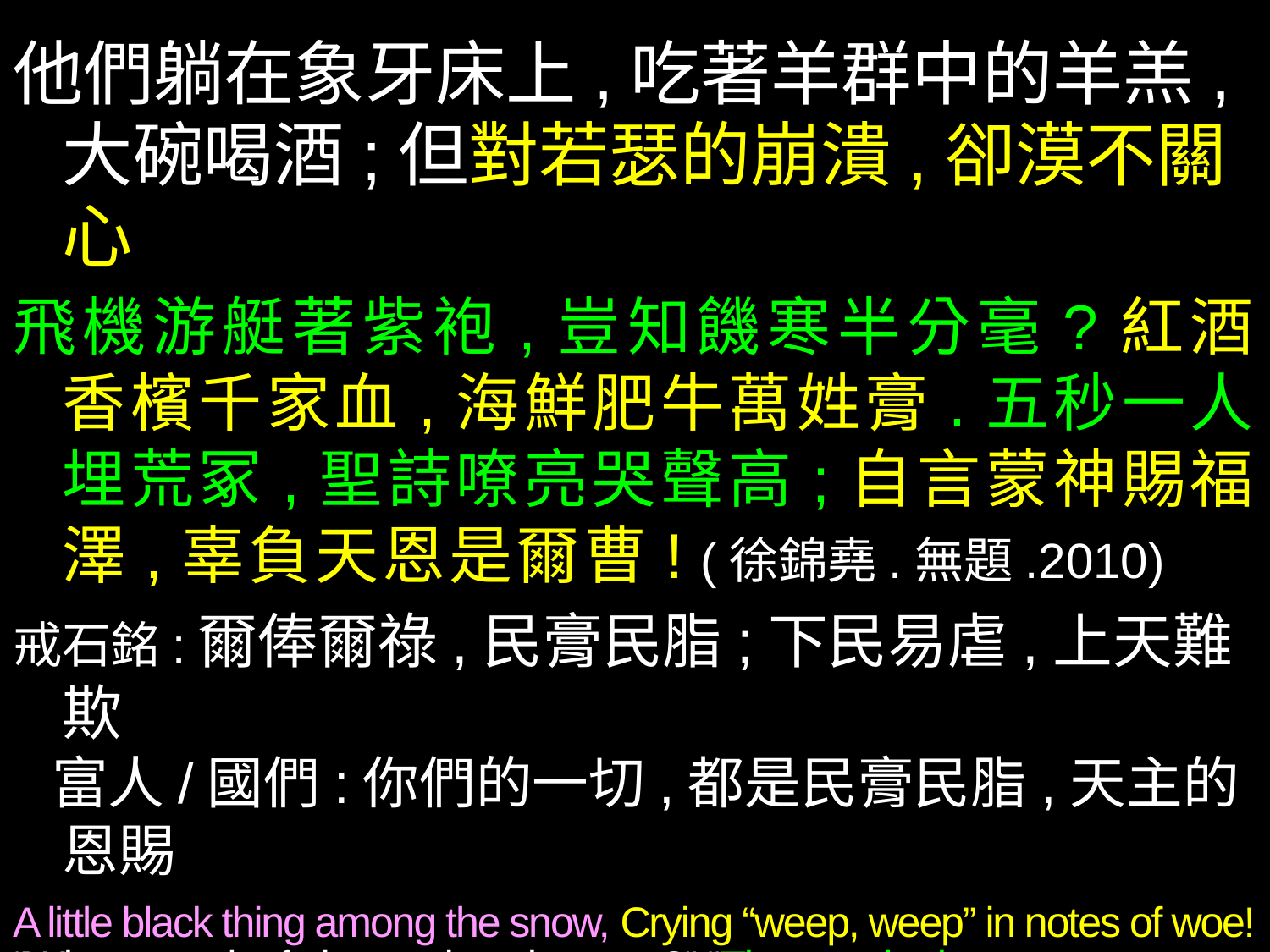

他們躺在象牙床上,吃著羊群中的羊羔,大碗喝酒;但對若瑟的崩潰,卻漠不關心
飛機游艇著紫袍,豈知饑寒半分毫?紅酒香檳千家血,海鮮肥牛萬姓膏.五秒一人埋荒冢,聖詩嘹亮哭聲高;自言蒙神賜福澤,辜負天恩是爾曹! (徐錦堯.無題.2010)
戒石銘:爾俸爾祿,民膏民脂;下民易虐,上天難欺
  富人/國們:你們的一切,都是民膏民脂,天主的恩賜
A little black thing among the snow, Crying “weep, weep” in notes of woe! “Where are thy father and mother, say?“ “They are both gone up to church to pray. And because I am happy and dance and sing, They think they have done me no injury, And are gone to praise God and his Priest and King, Who make up a heaven of our misery”. (W. Blake 掃烟囱的小孩)